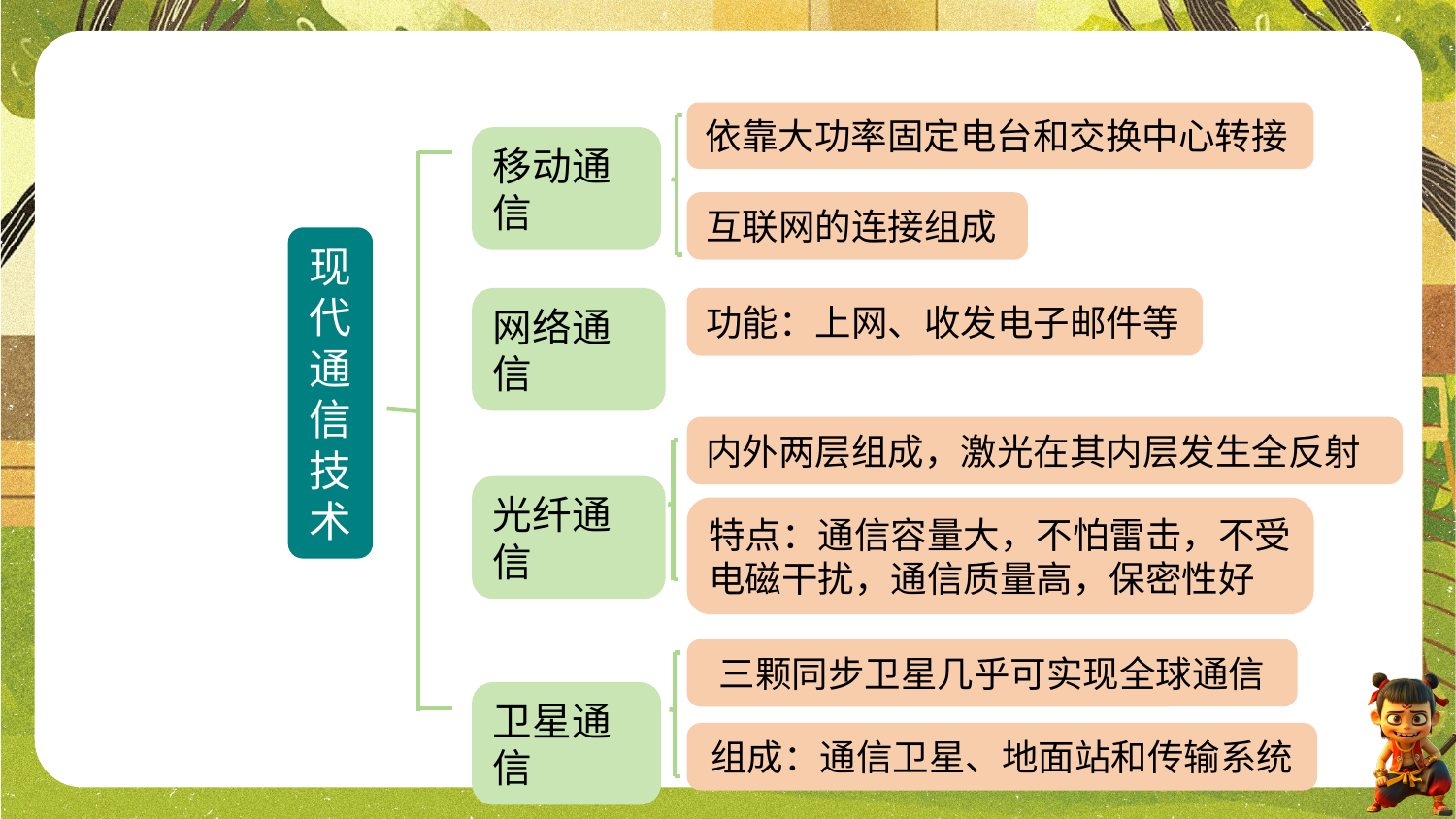

依靠大功率固定电台和交换中心转接
移动通信
互联网的连接组成
现代通信技术
功能：上网、收发电子邮件等
网络通信
内外两层组成，激光在其内层发生全反射
光纤通信
特点：通信容量大，不怕雷击，不受电磁干扰，通信质量高，保密性好
三颗同步卫星几乎可实现全球通信
卫星通信
组成：通信卫星、地面站和传输系统